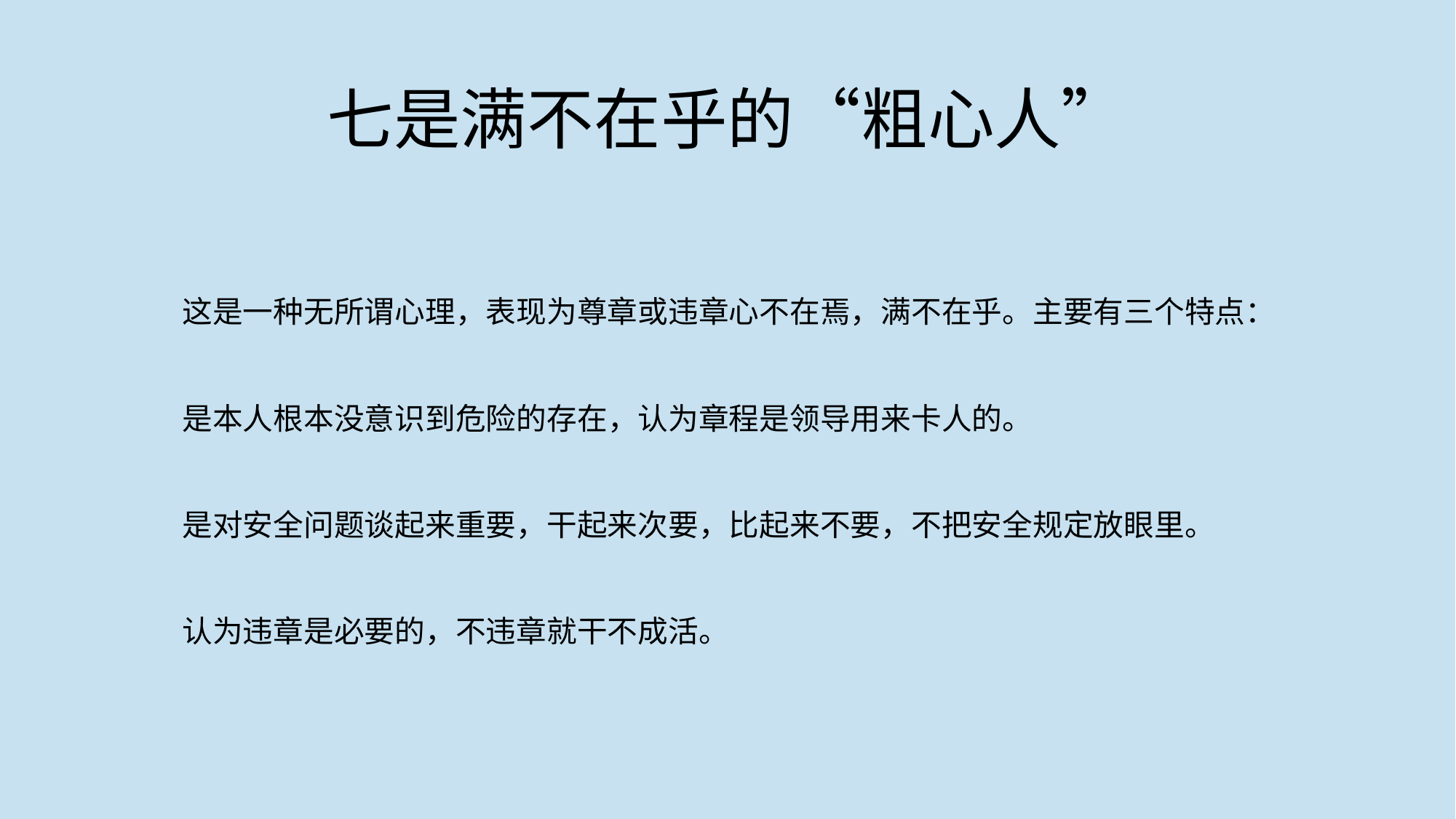

七是满不在乎的“粗心人”
这是一种无所谓心理，表现为尊章或违章心不在焉，满不在乎。主要有三个特点：
是本人根本没意识到危险的存在，认为章程是领导用来卡人的。
是对安全问题谈起来重要，干起来次要，比起来不要，不把安全规定放眼里。
认为违章是必要的，不违章就干不成活。